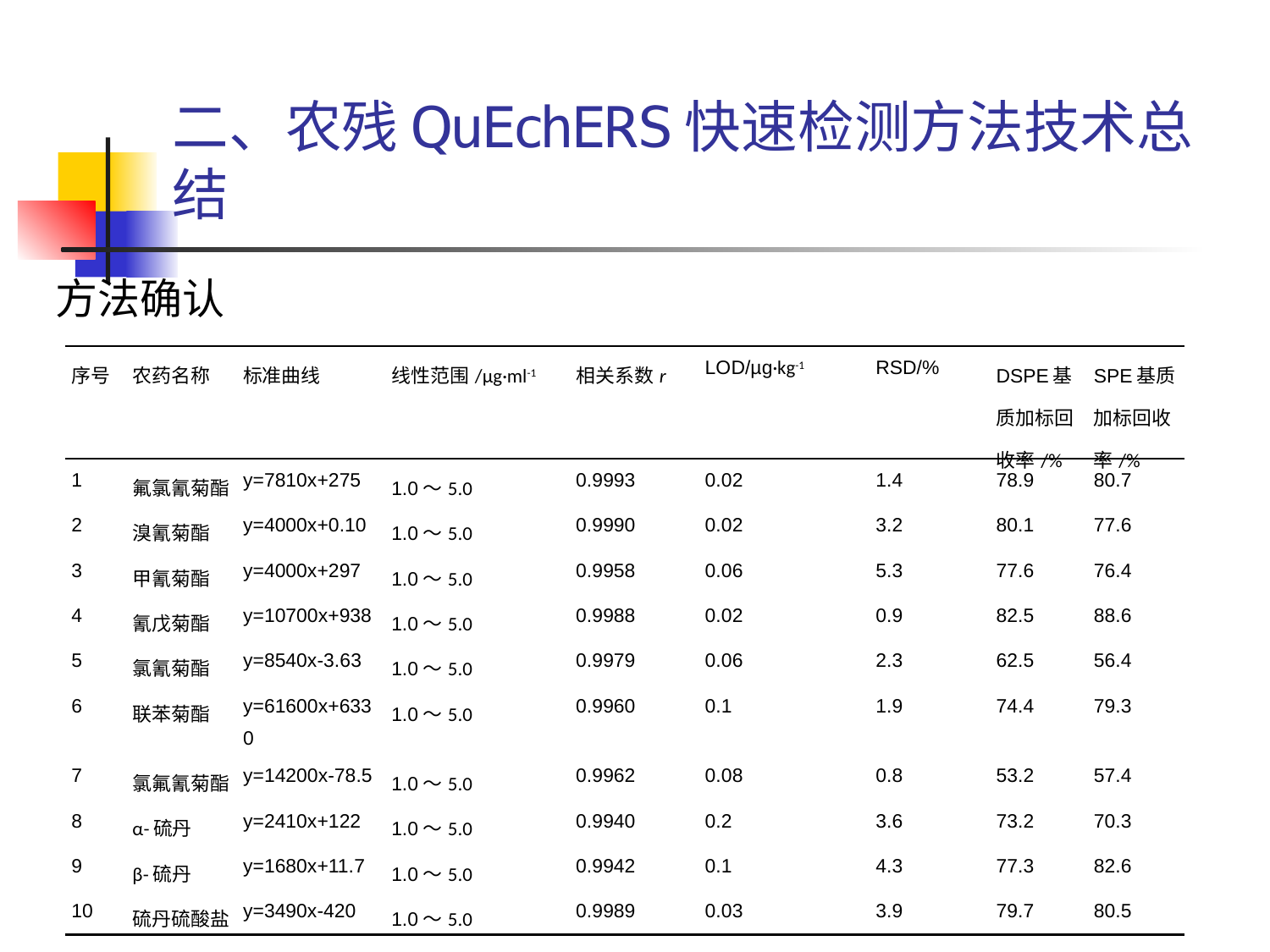

# 二、农残QuEchERS快速检测方法技术总结
 方法确认
| 序号 | 农药名称 | 标准曲线 | 线性范围/µg·ml-1 | 相关系数r | LOD/µg·kg-1 | RSD/% | DSPE基质加标回收率/% | SPE基质加标回收率/% |
| --- | --- | --- | --- | --- | --- | --- | --- | --- |
| 1 | 氟氯氰菊酯 | y=7810x+275 | 1.0～5.0 | 0.9993 | 0.02 | 1.4 | 78.9 | 80.7 |
| 2 | 溴氰菊酯 | y=4000x+0.10 | 1.0～5.0 | 0.9990 | 0.02 | 3.2 | 80.1 | 77.6 |
| 3 | 甲氰菊酯 | y=4000x+297 | 1.0～5.0 | 0.9958 | 0.06 | 5.3 | 77.6 | 76.4 |
| 4 | 氰戊菊酯 | y=10700x+938 | 1.0～5.0 | 0.9988 | 0.02 | 0.9 | 82.5 | 88.6 |
| 5 | 氯氰菊酯 | y=8540x-3.63 | 1.0～5.0 | 0.9979 | 0.06 | 2.3 | 62.5 | 56.4 |
| 6 | 联苯菊酯 | y=61600x+6330 | 1.0～5.0 | 0.9960 | 0.1 | 1.9 | 74.4 | 79.3 |
| 7 | 氯氟氰菊酯 | y=14200x-78.5 | 1.0～5.0 | 0.9962 | 0.08 | 0.8 | 53.2 | 57.4 |
| 8 | α-硫丹 | y=2410x+122 | 1.0～5.0 | 0.9940 | 0.2 | 3.6 | 73.2 | 70.3 |
| 9 | β-硫丹 | y=1680x+11.7 | 1.0～5.0 | 0.9942 | 0.1 | 4.3 | 77.3 | 82.6 |
| 10 | 硫丹硫酸盐 | y=3490x-420 | 1.0～5.0 | 0.9989 | 0.03 | 3.9 | 79.7 | 80.5 |